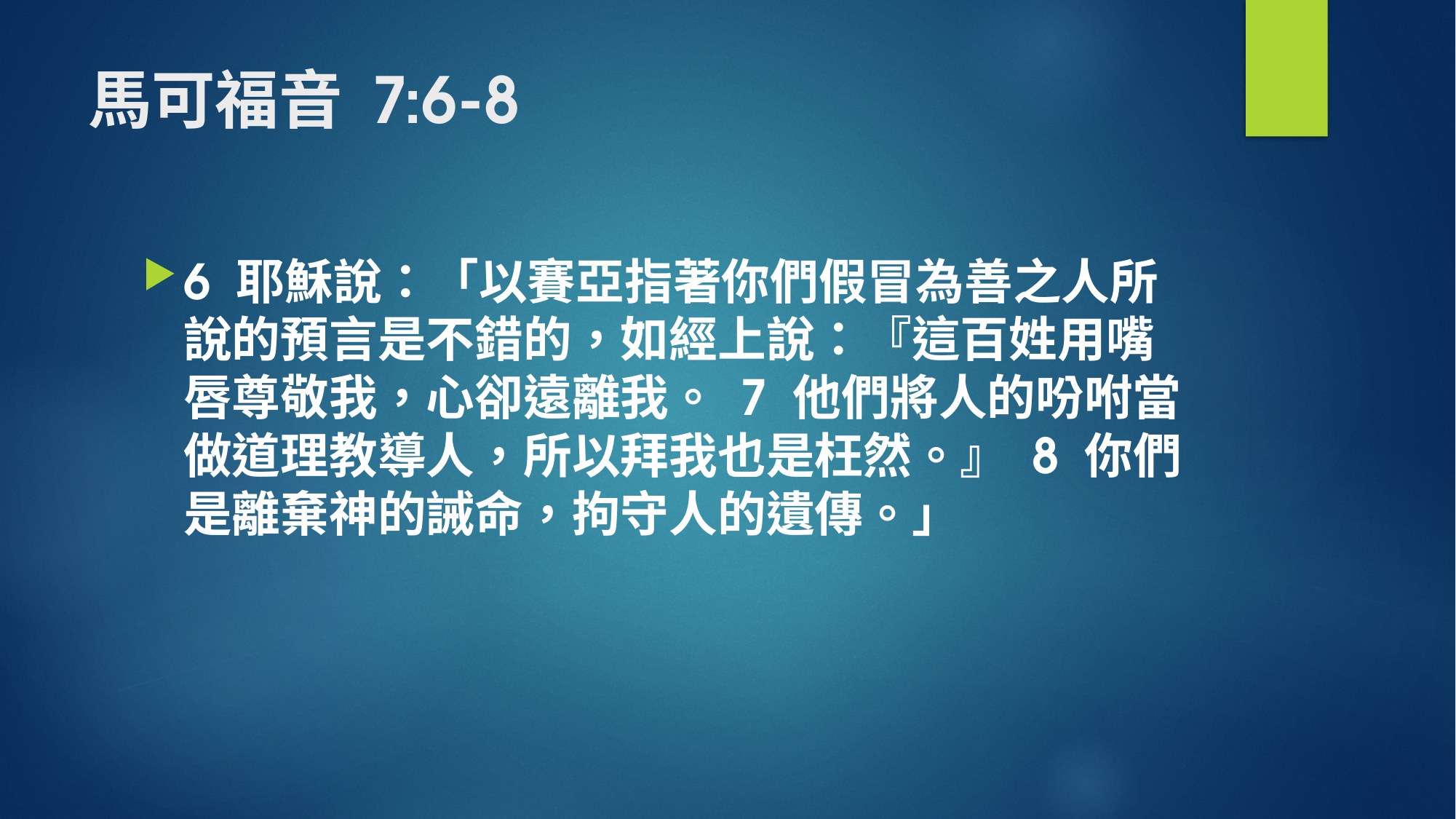

# 馬可福音 7:6-8
6 耶穌說：「以賽亞指著你們假冒為善之人所說的預言是不錯的，如經上說：『這百姓用嘴唇尊敬我，心卻遠離我。 7 他們將人的吩咐當做道理教導人，所以拜我也是枉然。』 8 你們是離棄神的誡命，拘守人的遺傳。」